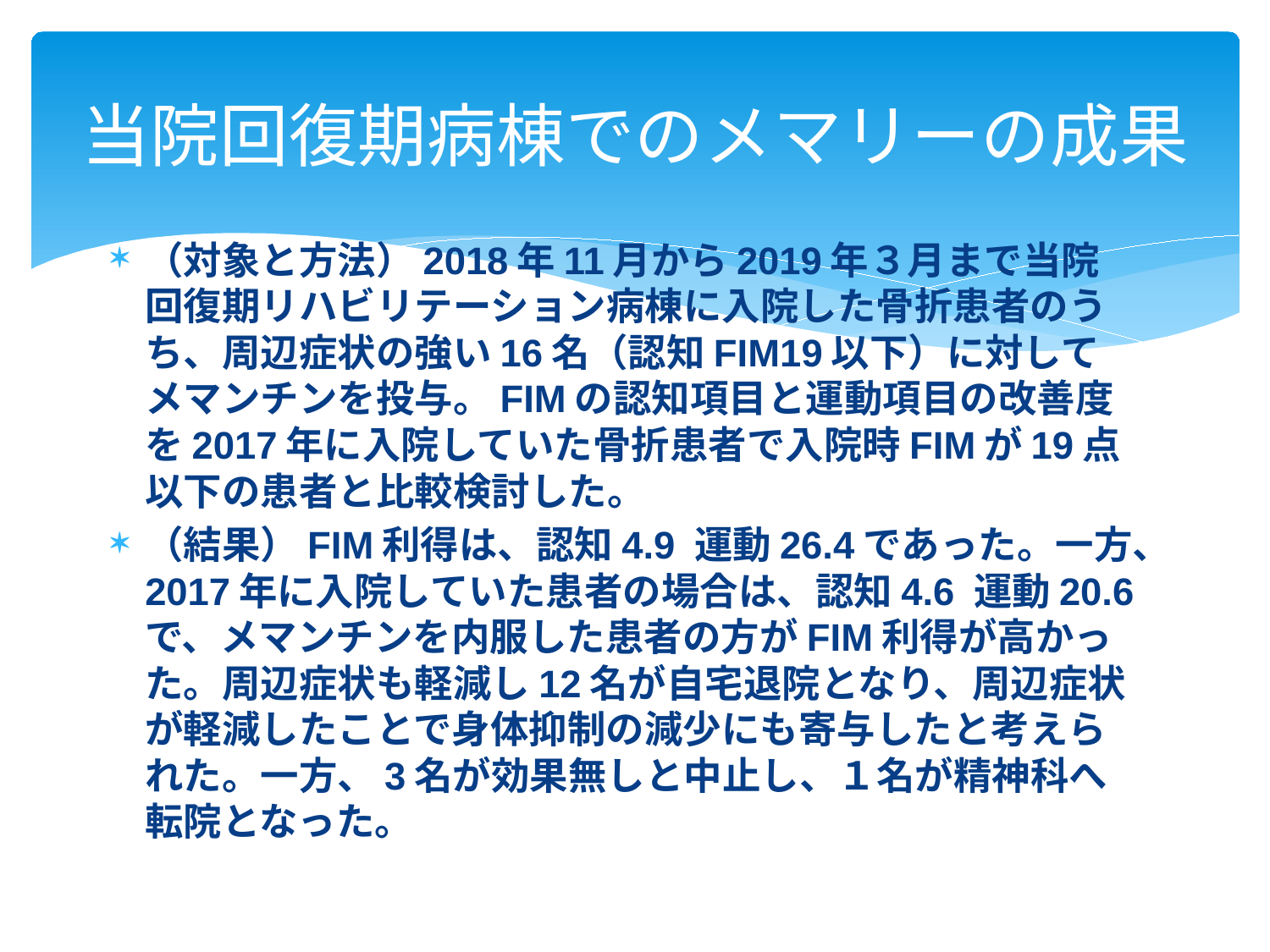

# 当院回復期病棟でのメマリーの成果
（対象と方法）2018年11月から2019年３月まで当院回復期リハビリテーション病棟に入院した骨折患者のうち、周辺症状の強い16名（認知FIM19以下）に対してメマンチンを投与。FIMの認知項目と運動項目の改善度を2017年に入院していた骨折患者で入院時FIMが19点以下の患者と比較検討した。
（結果）FIM利得は、認知4.9 運動26.4であった。一方、2017年に入院していた患者の場合は、認知4.6 運動20.6で、メマンチンを内服した患者の方がFIM利得が高かった。周辺症状も軽減し12名が自宅退院となり、周辺症状が軽減したことで身体抑制の減少にも寄与したと考えられた。一方、3名が効果無しと中止し、１名が精神科へ転院となった。